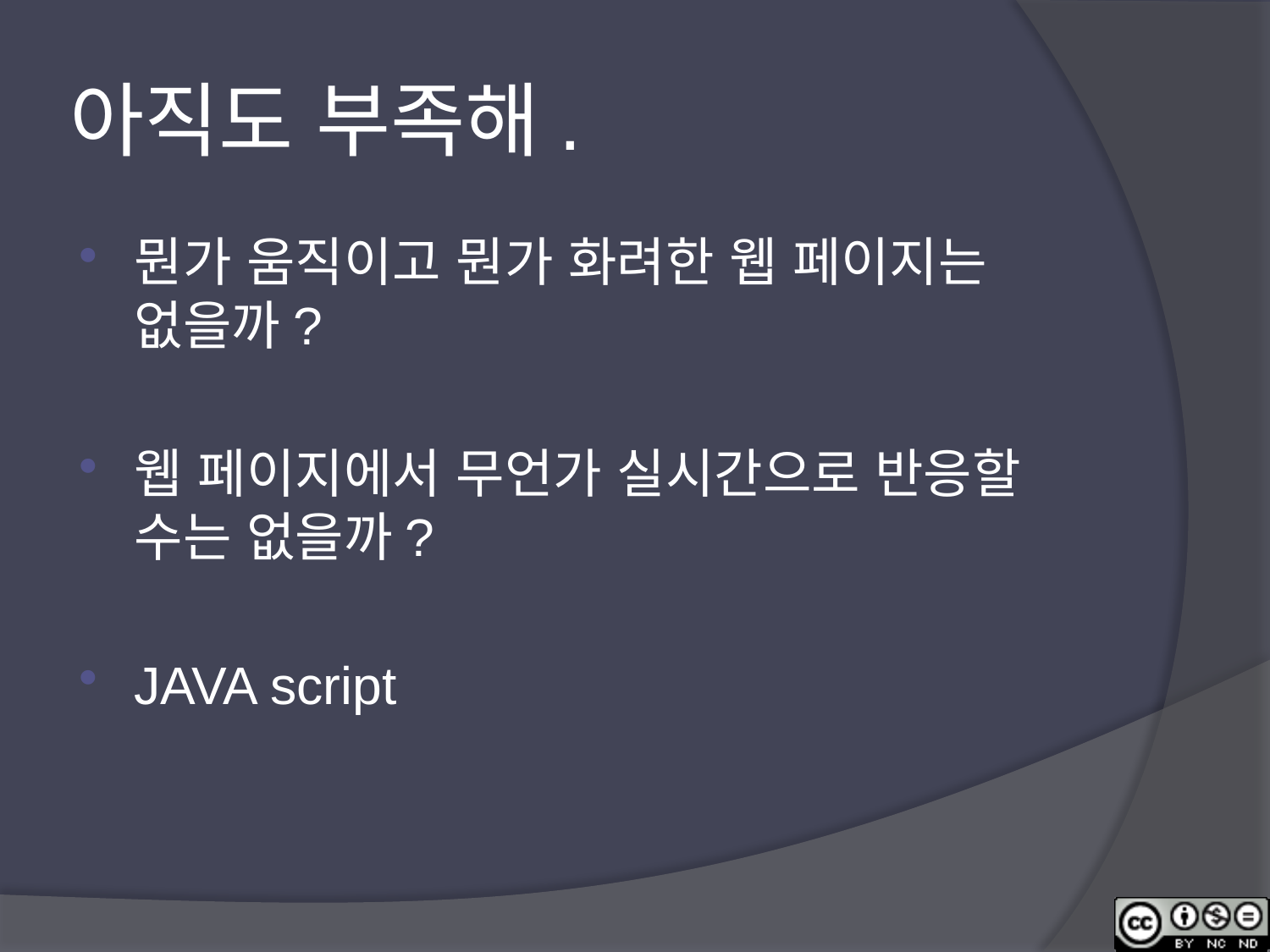

# 아직도 부족해.
뭔가 움직이고 뭔가 화려한 웹 페이지는 없을까?

웹 페이지에서 무언가 실시간으로 반응할 수는 없을까?

JAVA script